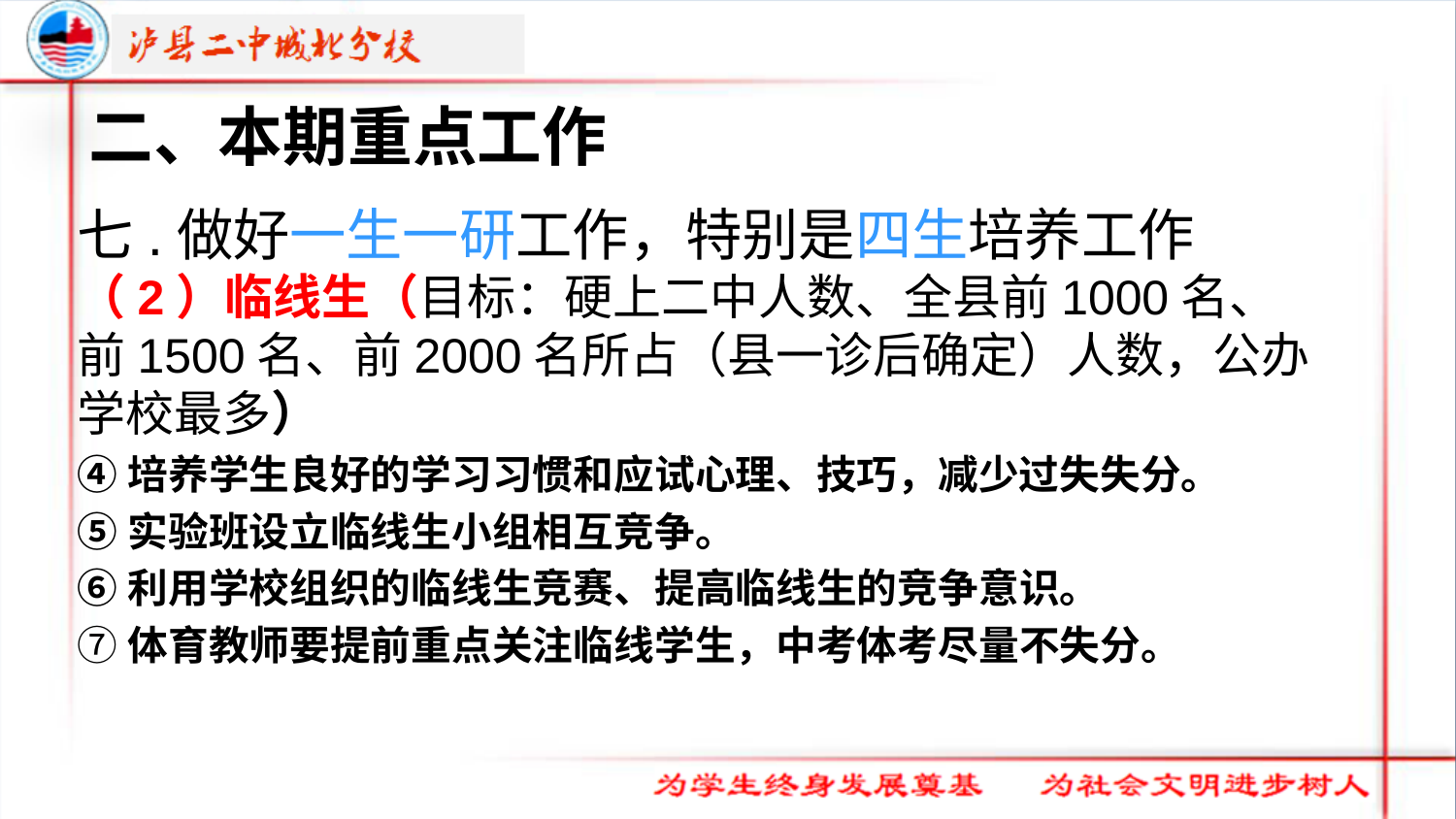

二、本期重点工作
七.做好一生一研工作，特别是四生培养工作
（2）临线生（目标：硬上二中人数、全县前1000名、前1500名、前2000名所占（县一诊后确定）人数，公办学校最多）
④培养学生良好的学习习惯和应试心理、技巧，减少过失失分。
⑤实验班设立临线生小组相互竞争。
⑥利用学校组织的临线生竞赛、提高临线生的竞争意识。
⑦体育教师要提前重点关注临线学生，中考体考尽量不失分。